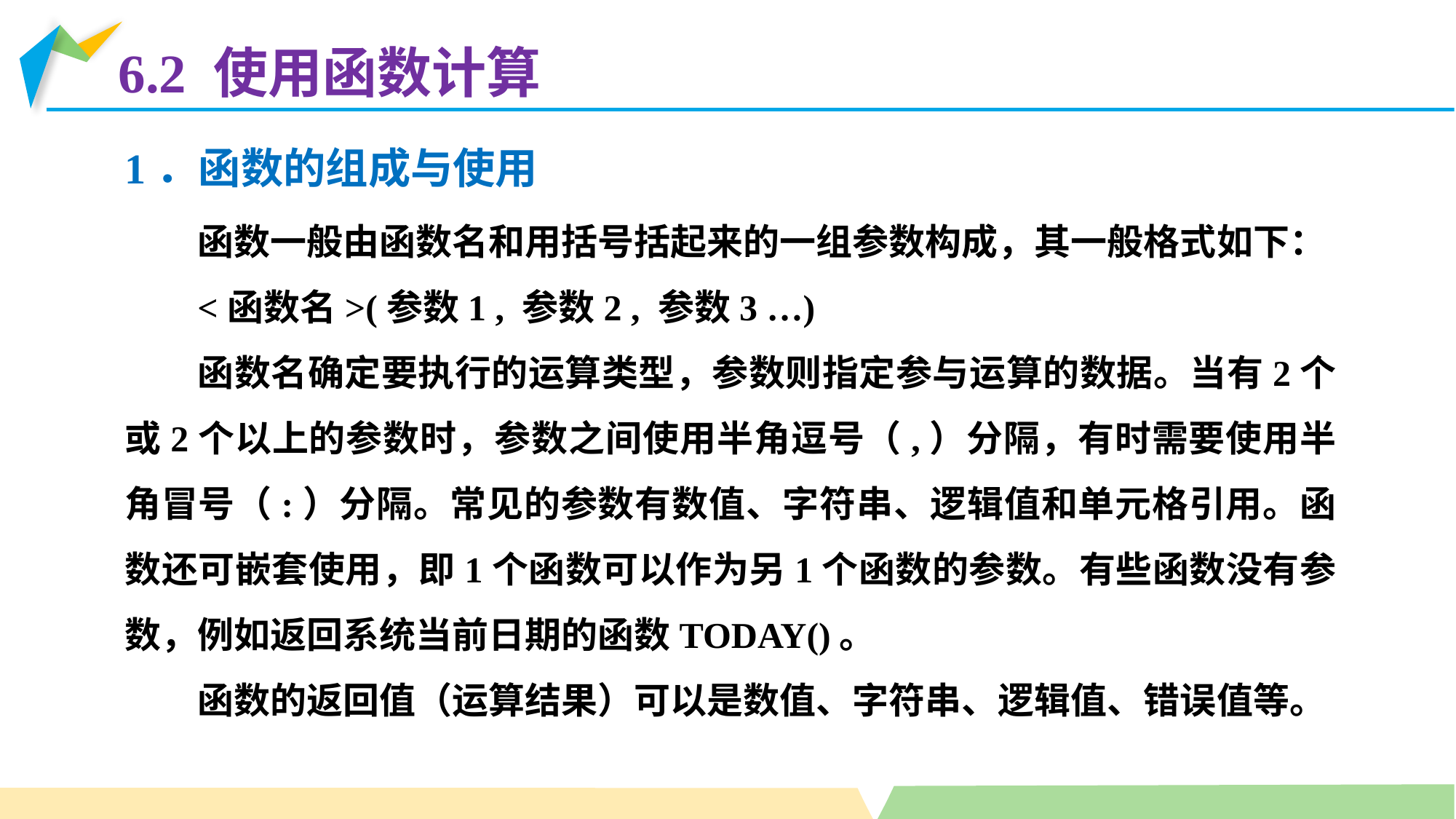

6.2 使用函数计算
1．函数的组成与使用
函数一般由函数名和用括号括起来的一组参数构成，其一般格式如下：
<函数名>(参数1 , 参数2 , 参数3 …)
函数名确定要执行的运算类型，参数则指定参与运算的数据。当有2个或2个以上的参数时，参数之间使用半角逗号（,）分隔，有时需要使用半角冒号（:）分隔。常见的参数有数值、字符串、逻辑值和单元格引用。函数还可嵌套使用，即1个函数可以作为另1个函数的参数。有些函数没有参数，例如返回系统当前日期的函数TODAY()。
函数的返回值（运算结果）可以是数值、字符串、逻辑值、错误值等。